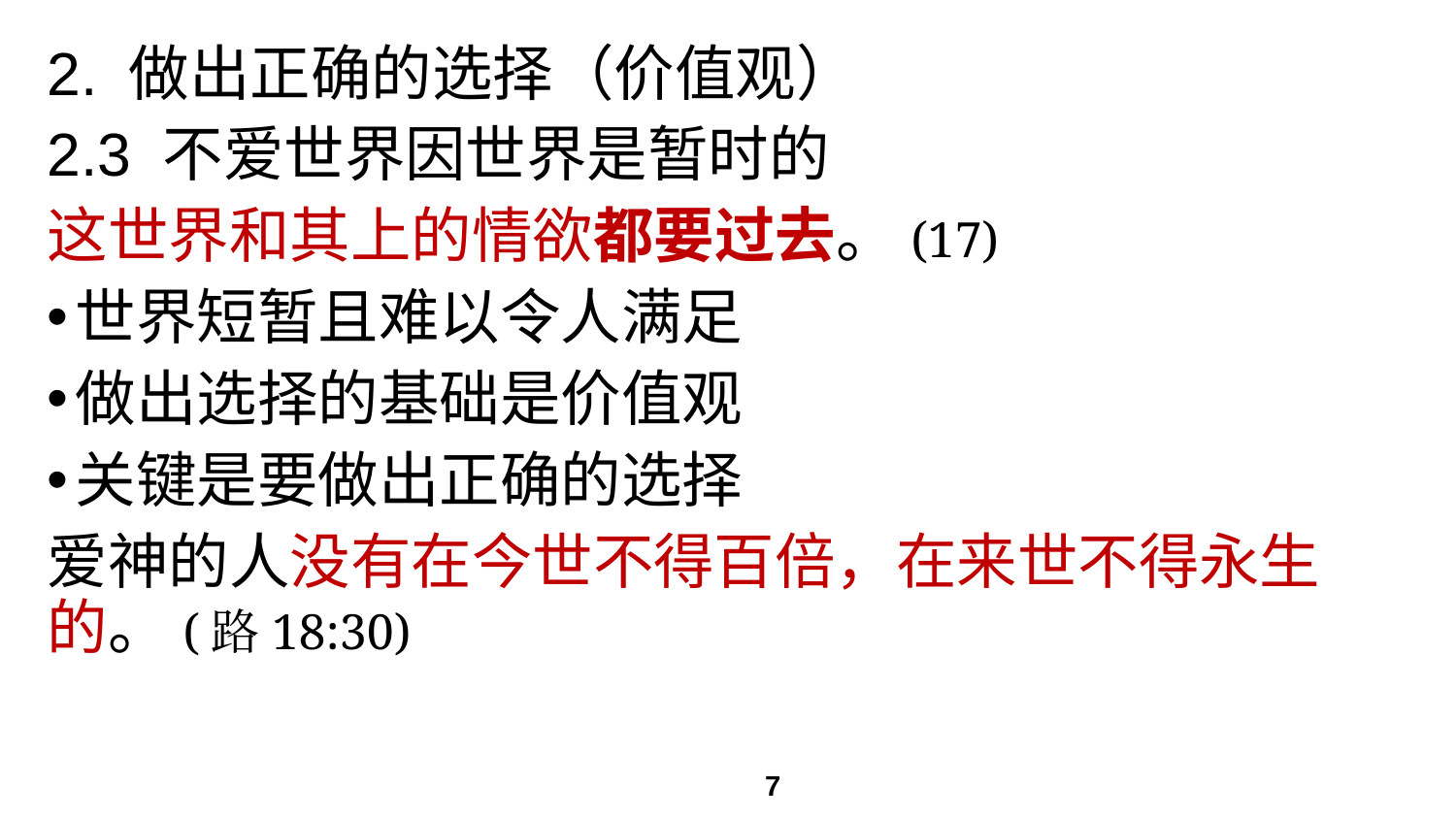

# 2. 做出正确的选择（价值观）
2.3 不爱世界因世界是暂时的
这世界和其上的情欲都要过去。(17)
世界短暂且难以令人满足
做出选择的基础是价值观
关键是要做出正确的选择
爱神的人没有在今世不得百倍，在来世不得永生的。(路18:30)
7